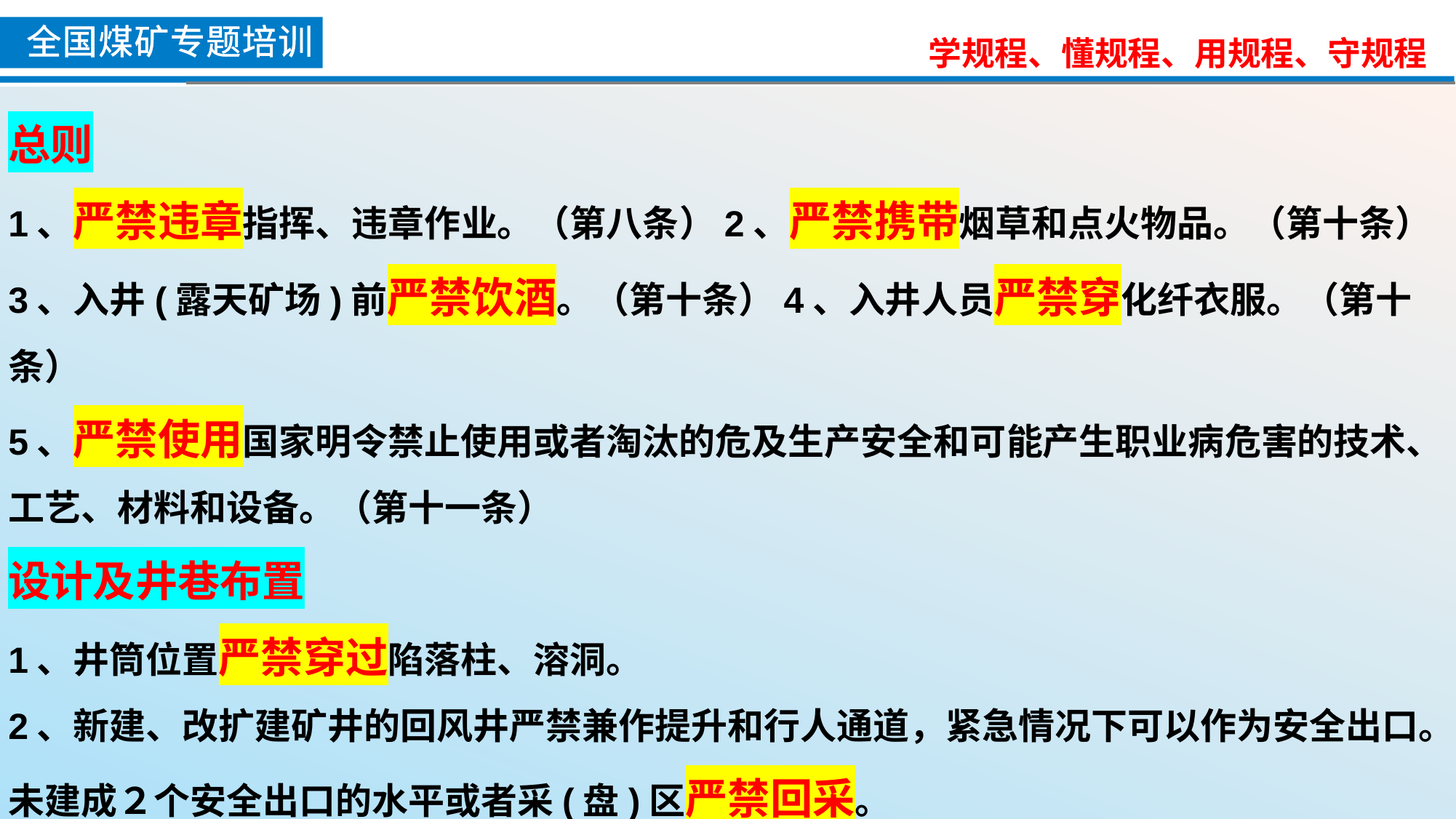

总则
1、严禁违章指挥、违章作业。（第八条）2、严禁携带烟草和点火物品。（第十条）
3、入井(露天矿场)前严禁饮酒。（第十条）4、入井人员严禁穿化纤衣服。（第十条）
5、严禁使用国家明令禁止使用或者淘汰的危及生产安全和可能产生职业病危害的技术、工艺、材料和设备。（第十一条）
设计及井巷布置
1、井筒位置严禁穿过陷落柱、溶洞。
2、新建、改扩建矿井的回风井严禁兼作提升和行人通道，紧急情况下可以作为安全出口。
未建成２个安全出口的水平或者采(盘)区严禁回采。
3、严禁以掘代采。